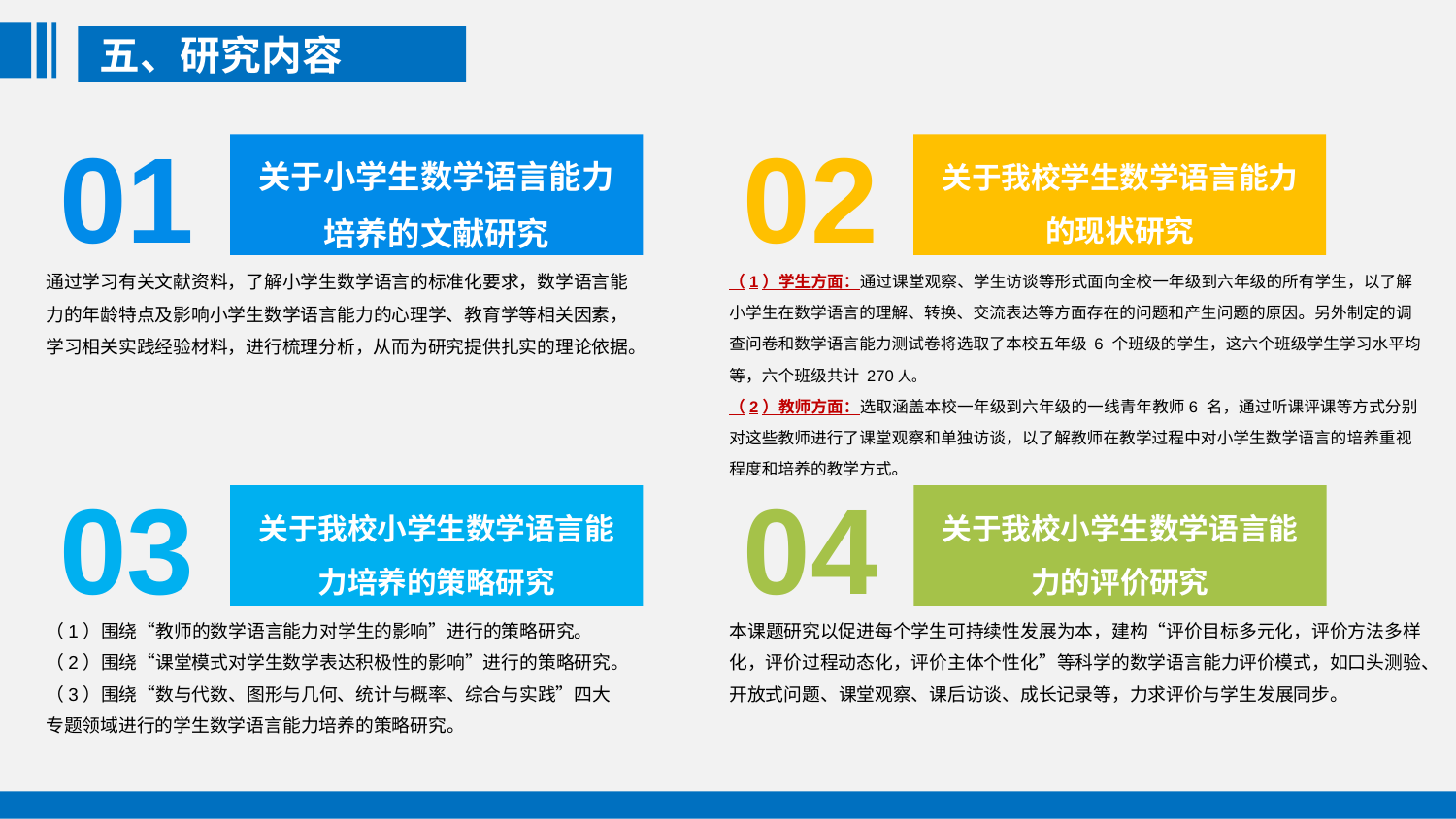

五、研究内容

01
关于小学生数学语言能力
培养的文献研究
通过学习有关文献资料，了解小学生数学语言的标准化要求，数学语言能力的年龄特点及影响小学生数学语言能力的心理学、教育学等相关因素，学习相关实践经验材料，进行梳理分析，从而为研究提供扎实的理论依据。

02
关于我校学生数学语言能力的现状研究
（1）学生方面：通过课堂观察、学生访谈等形式面向全校一年级到六年级的所有学生，以了解小学生在数学语言的理解、转换、交流表达等方面存在的问题和产生问题的原因。另外制定的调查问卷和数学语言能力测试卷将选取了本校五年级 6 个班级的学生，这六个班级学生学习水平均等，六个班级共计 270人。
（2）教师方面：选取涵盖本校一年级到六年级的一线青年教师6 名，通过听课评课等方式分别对这些教师进行了课堂观察和单独访谈，以了解教师在教学过程中对小学生数学语言的培养重视程度和培养的教学方式。
03
关于我校小学生数学语言能力培养的策略研究
（1）围绕“教师的数学语言能力对学生的影响”进行的策略研究。
（2）围绕“课堂模式对学生数学表达积极性的影响”进行的策略研究。
（3）围绕“数与代数、图形与几何、统计与概率、综合与实践”四大专题领域进行的学生数学语言能力培养的策略研究。
04
关于我校小学生数学语言能力的评价研究
本课题研究以促进每个学生可持续性发展为本，建构“评价目标多元化，评价方法多样化，评价过程动态化，评价主体个性化”等科学的数学语言能力评价模式，如口头测验、开放式问题、课堂观察、课后访谈、成长记录等，力求评价与学生发展同步。